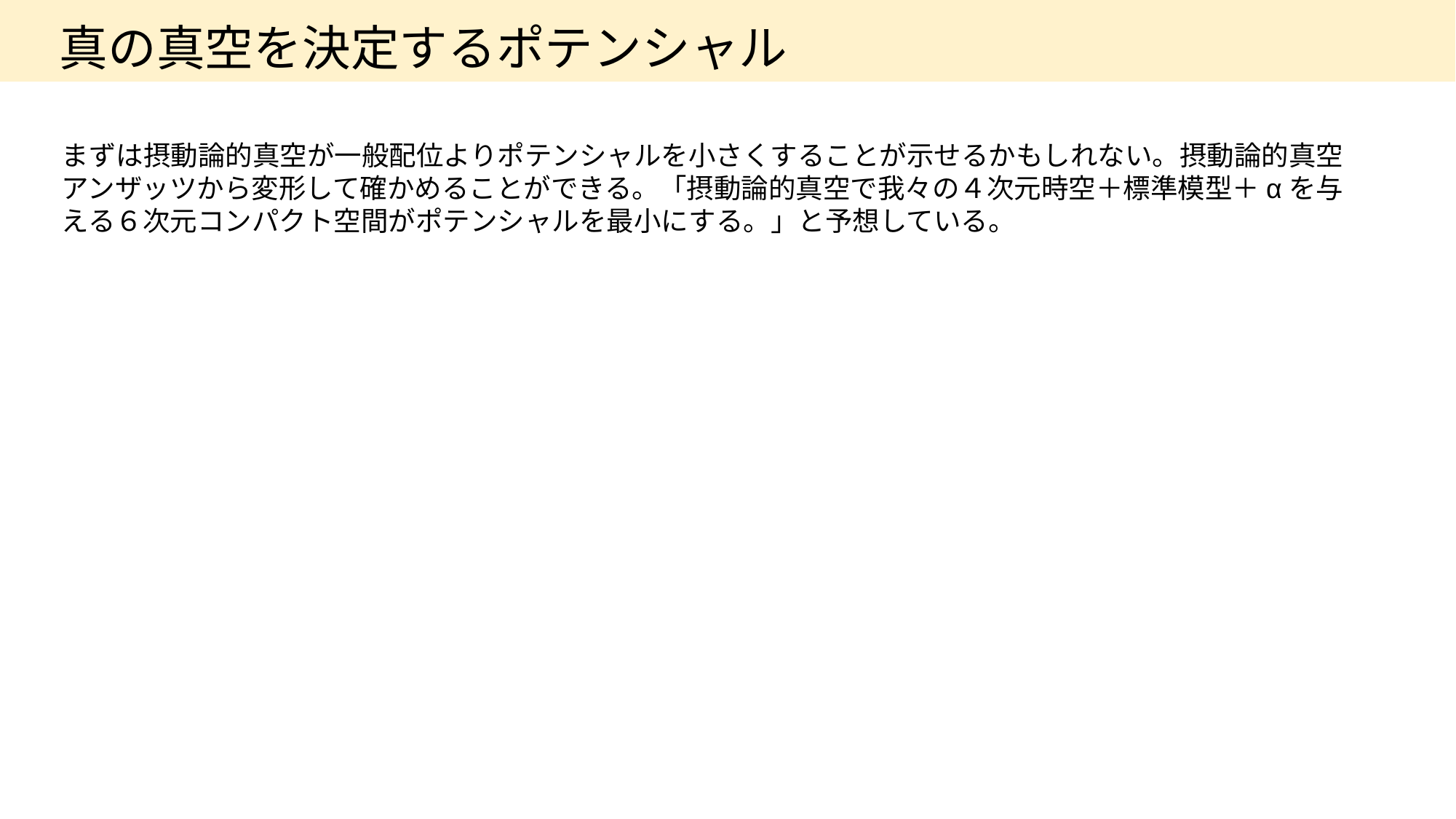

真の真空を決定するポテンシャル

まずは摂動論的真空が一般配位よりポテンシャルを小さくすることが示せるかもしれない。摂動論的真空アンザッツから変形して確かめることができる。「摂動論的真空で我々の４次元時空＋標準模型＋αを与える６次元コンパクト空間がポテンシャルを最小にする。」と予想している。